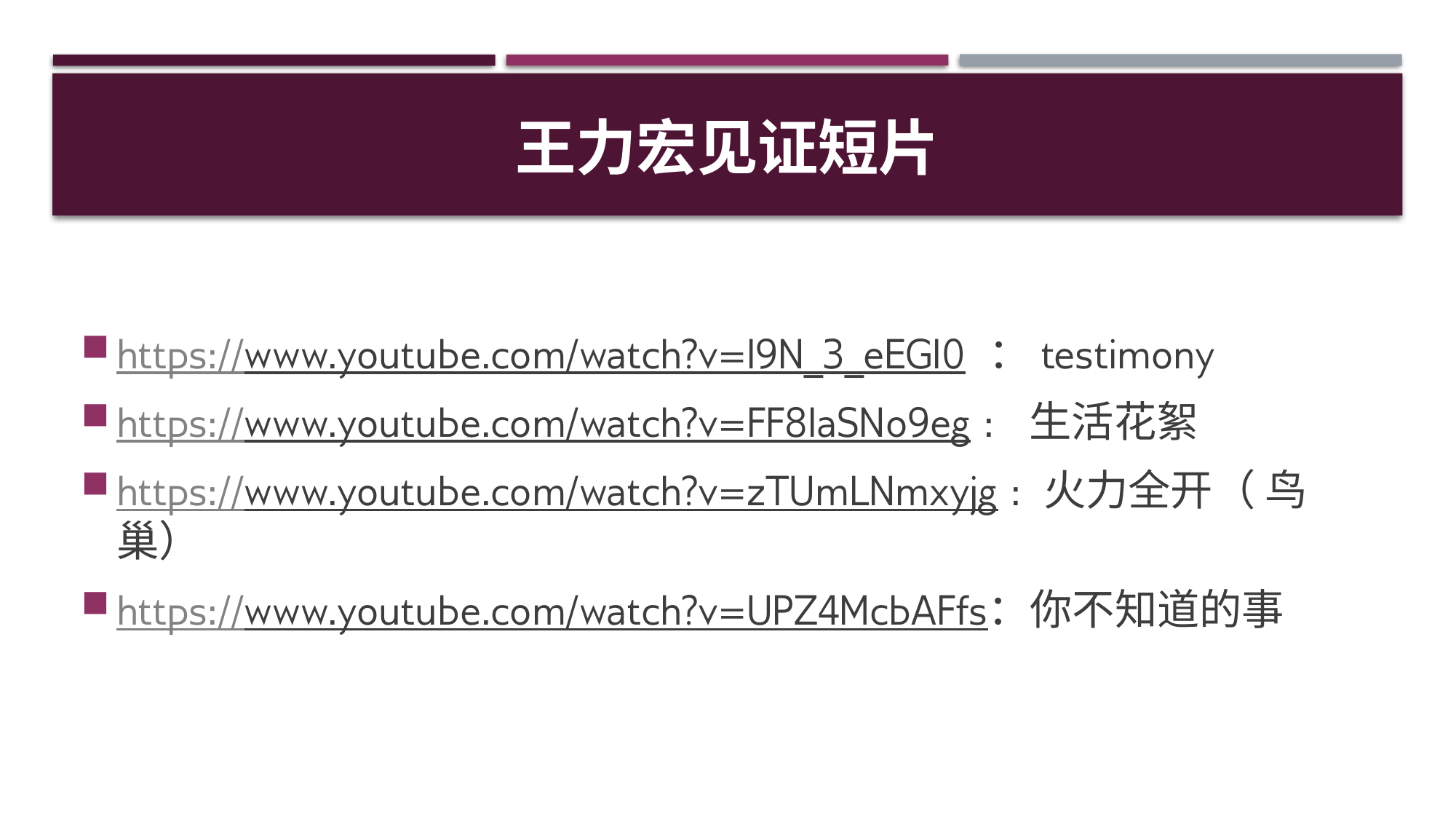

# 王力宏见证短片
https://www.youtube.com/watch?v=I9N_3_eEGI0 ：testimony
https://www.youtube.com/watch?v=FF8IaSNo9eg :  生活花絮
https://www.youtube.com/watch?v=zTUmLNmxyjg : 火力全开（ 鸟巢）
https://www.youtube.com/watch?v=UPZ4McbAFfs：你不知道的事